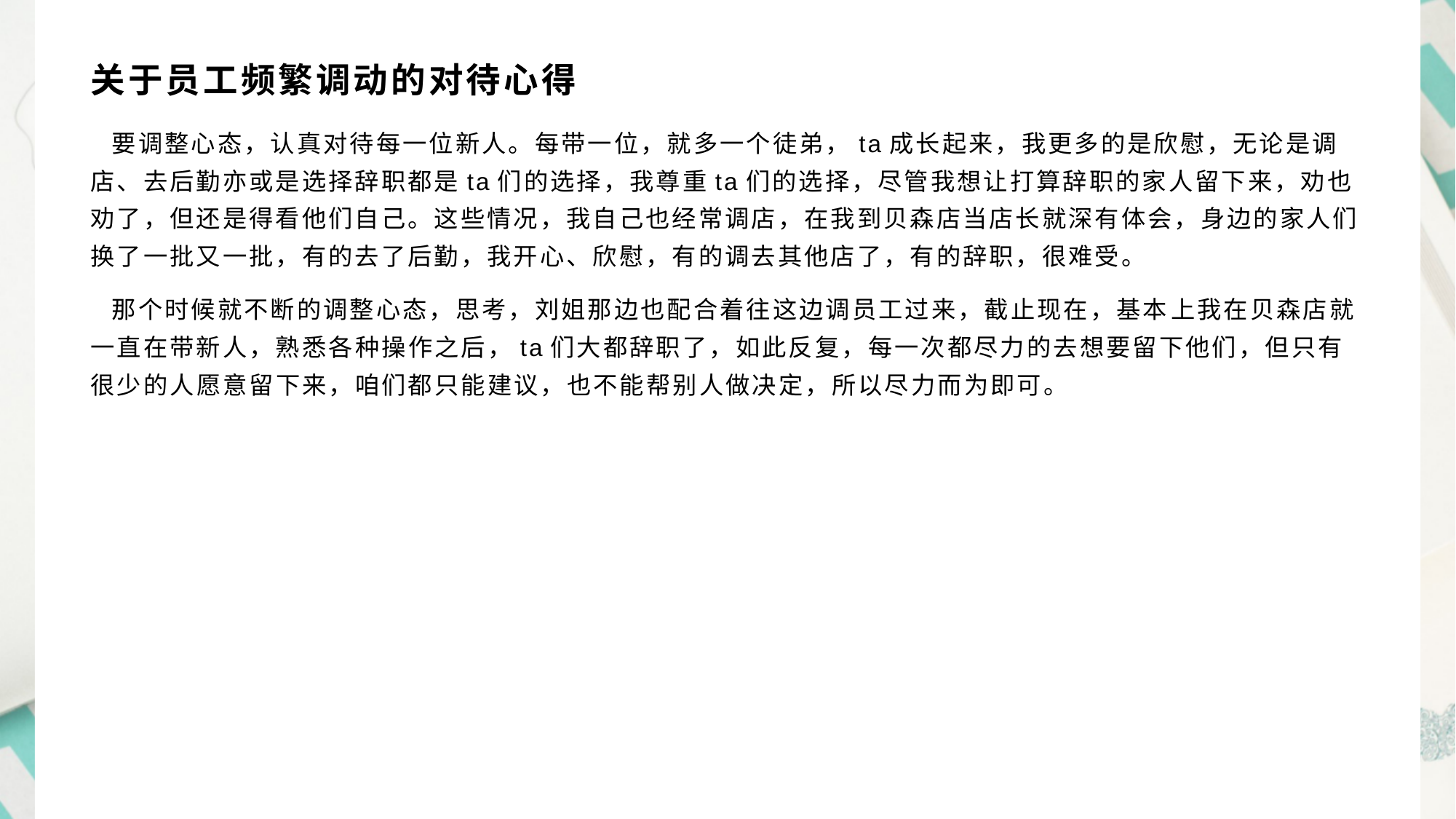

# 关于员工频繁调动的对待心得
  要调整心态，认真对待每一位新人。每带一位，就多一个徒弟，ta成长起来，我更多的是欣慰，无论是调店、去后勤亦或是选择辞职都是ta们的选择，我尊重ta们的选择，尽管我想让打算辞职的家人留下来，劝也劝了，但还是得看他们自己。这些情况，我自己也经常调店，在我到贝森店当店长就深有体会，身边的家人们换了一批又一批，有的去了后勤，我开心、欣慰，有的调去其他店了，有的辞职，很难受。
  那个时候就不断的调整心态，思考，刘姐那边也配合着往这边调员工过来，截止现在，基本上我在贝森店就一直在带新人，熟悉各种操作之后，ta们大都辞职了，如此反复，每一次都尽力的去想要留下他们，但只有很少的人愿意留下来，咱们都只能建议，也不能帮别人做决定，所以尽力而为即可。